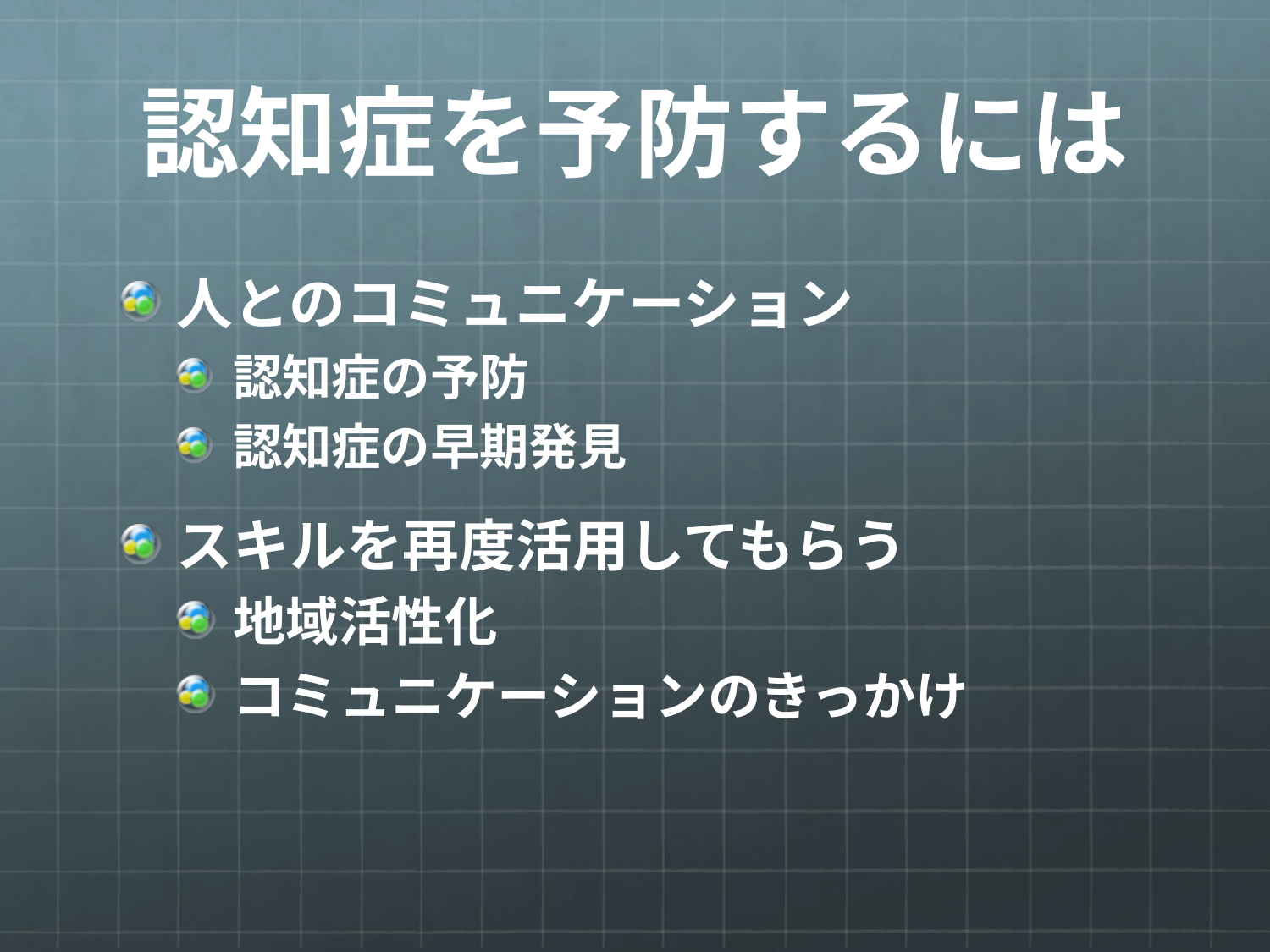

# 認知症を予防するには
人とのコミュニケーション
認知症の予防
認知症の早期発見
スキルを再度活用してもらう
地域活性化
コミュニケーションのきっかけ